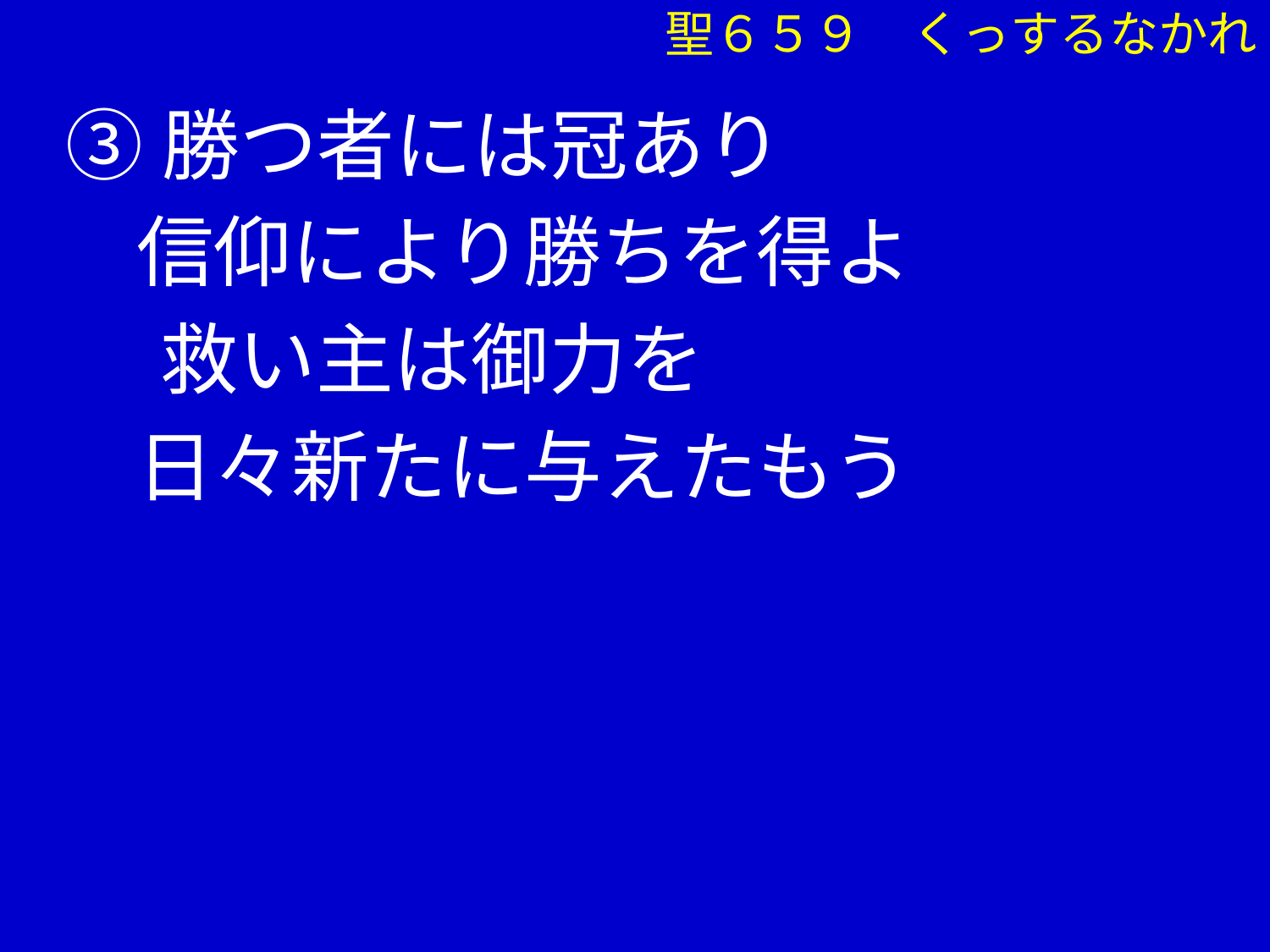

聖６５９　くっするなかれ
③勝つ者には冠あり
   信仰により勝ちを得よ
　 救い主は御力を
   日々新たに与えたもう